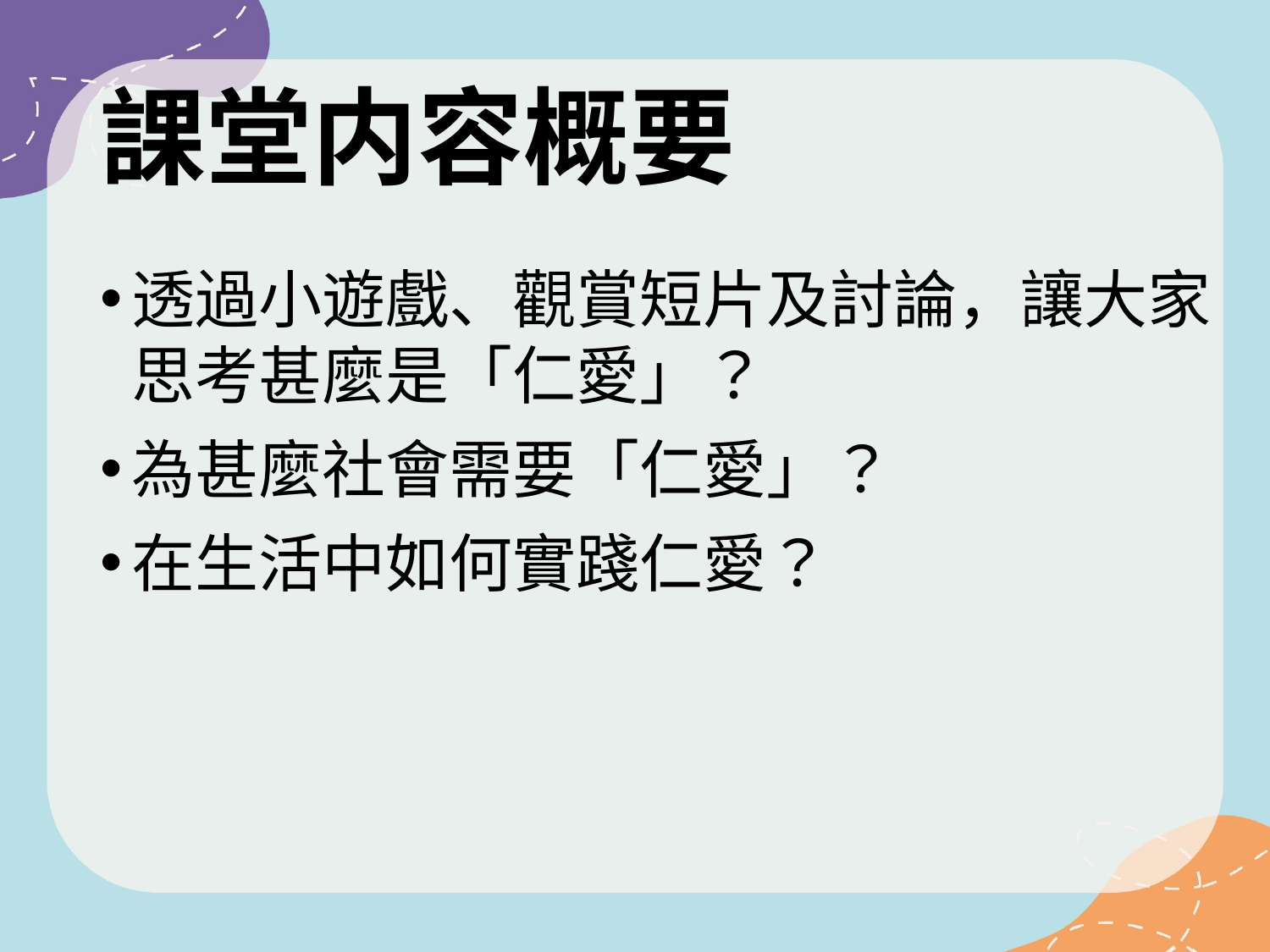

# 課堂内容概要
透過小遊戲、觀賞短片及討論，讓大家思考甚麼是「仁愛」？
為甚麼社會需要「仁愛」？
在生活中如何實踐仁愛？